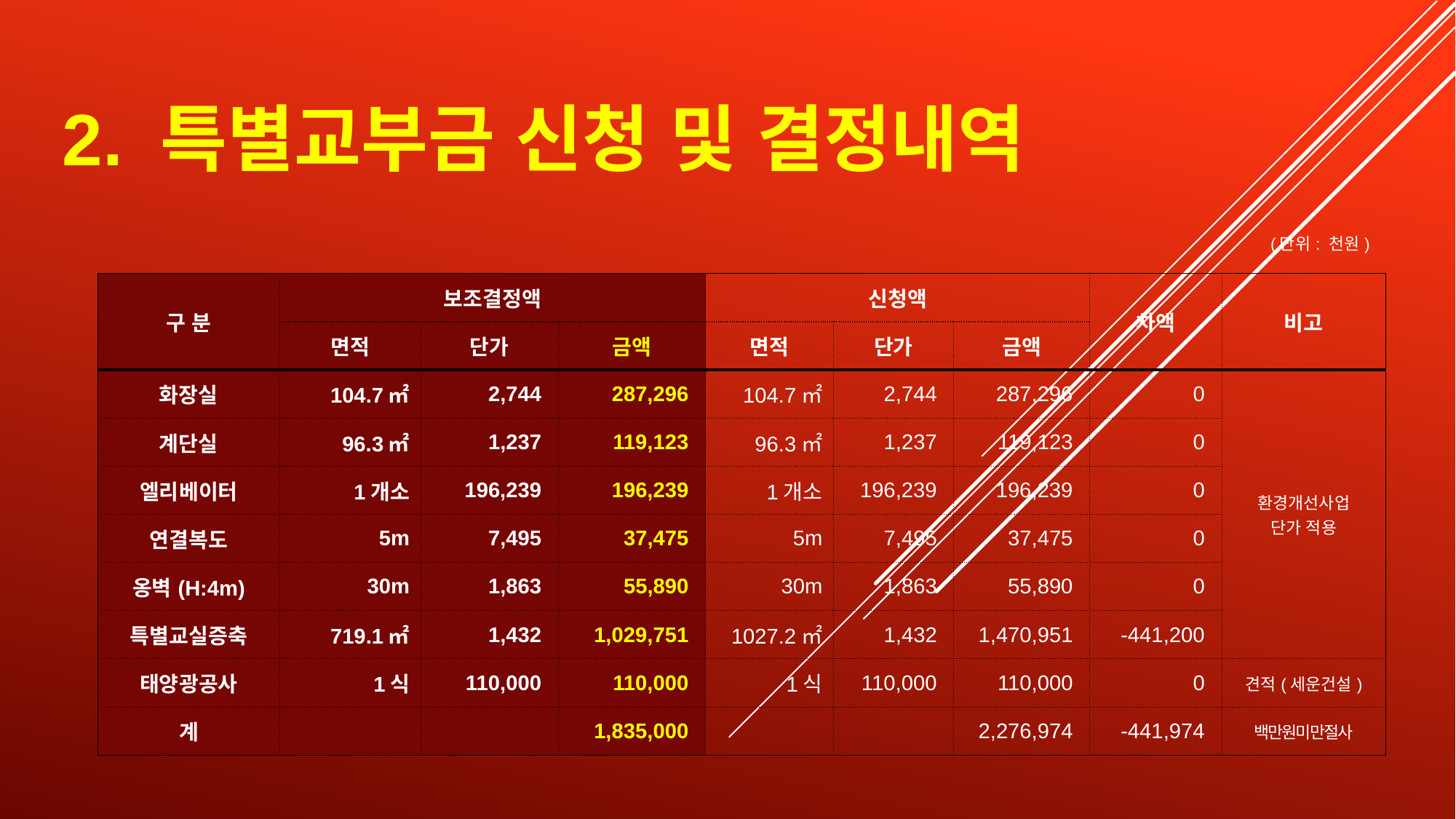

# 2. 특별교부금 신청 및 결정내역
|  |  |  |  |  |  |  |  |  |  |  |  | (단위: 천원) |
| --- | --- | --- | --- | --- | --- | --- | --- | --- | --- | --- | --- | --- |
| 구 분 | 보조결정액 |  |  |  |  | 신청액 |  |  |  |  | 차액 | 비고 |
|  | 면적 |  | 단가 |  | 금액 | 면적 |  | 단가 |  | 금액 |  |  |
| 화장실 | 104.7㎡ |  | 2,744 |  | 287,296 | 104.7㎡ |  | 2,744 |  | 287,296 | 0 | 환경개선사업 단가 적용 |
| 계단실 | 96.3㎡ |  | 1,237 |  | 119,123 | 96.3㎡ |  | 1,237 |  | 119,123 | 0 |  |
| 엘리베이터 | 1개소 |  | 196,239 |  | 196,239 | 1개소 |  | 196,239 |  | 196,239 | 0 |  |
| 연결복도 | 5m |  | 7,495 |  | 37,475 | 5m |  | 7,495 |  | 37,475 | 0 |  |
| 옹벽(H:4m) | 30m |  | 1,863 |  | 55,890 | 30m |  | 1,863 |  | 55,890 | 0 |  |
| 특별교실증축 | 719.1㎡ |  | 1,432 |  | 1,029,751 | 1027.2㎡ |  | 1,432 |  | 1,470,951 | -441,200 |  |
| 태양광공사 | 1식 |  | 110,000 |  | 110,000 | 1식 |  | 110,000 |  | 110,000 | 0 | 견적(세운건설) |
| 계 |  |  |  |  | 1,835,000 |  |  |  |  | 2,276,974 | -441,974 | 백만원미만절사 |